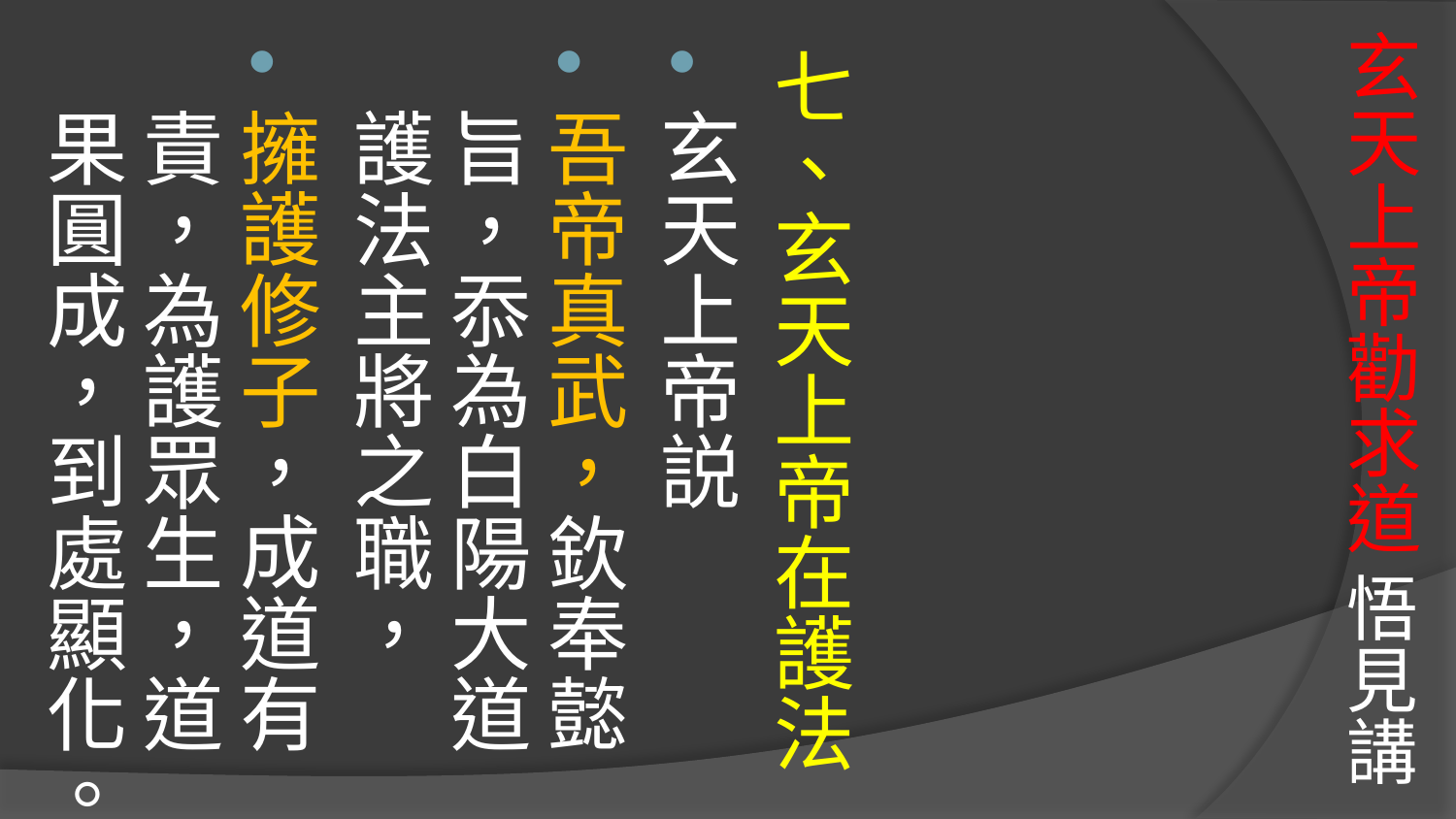

# 玄天上帝勸求道 悟見講
七、玄天上帝在護法
玄天上帝説
吾帝真武，欽奉懿旨，忝為白陽大道護法主將之職，
擁護修子，成道有責，為護眾生，道果圓成，到處顯化。